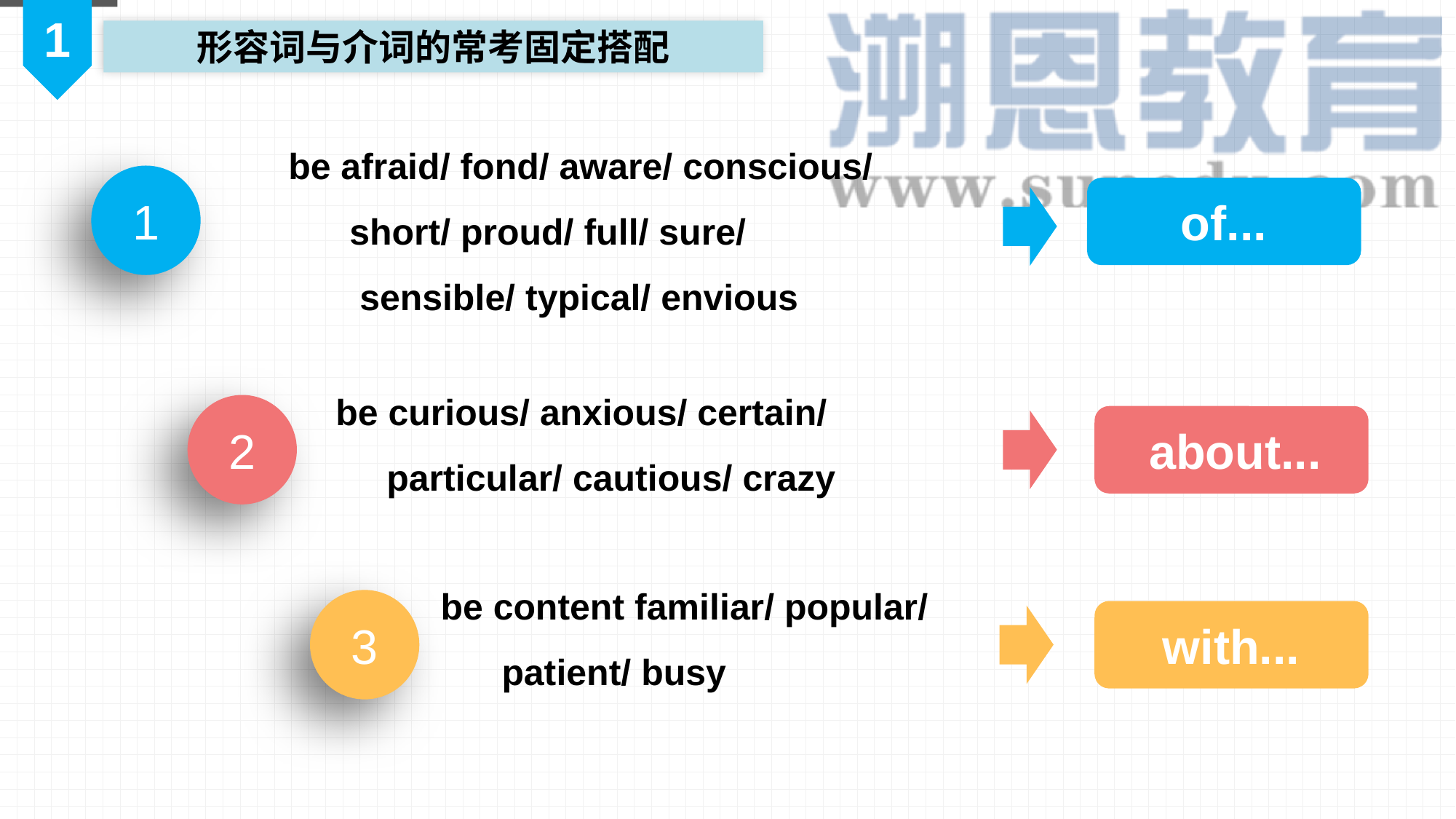

1
形容词与介词的常考固定搭配
be afraid/ fond/ aware/ conscious/
      short/ proud/ full/ sure/
       sensible/ typical/ envious
1

of...

be curious/ anxious/ certain/
     particular/ cautious/ crazy
2

 about...

be content familiar/ popular/
      patient/ busy
3

with...